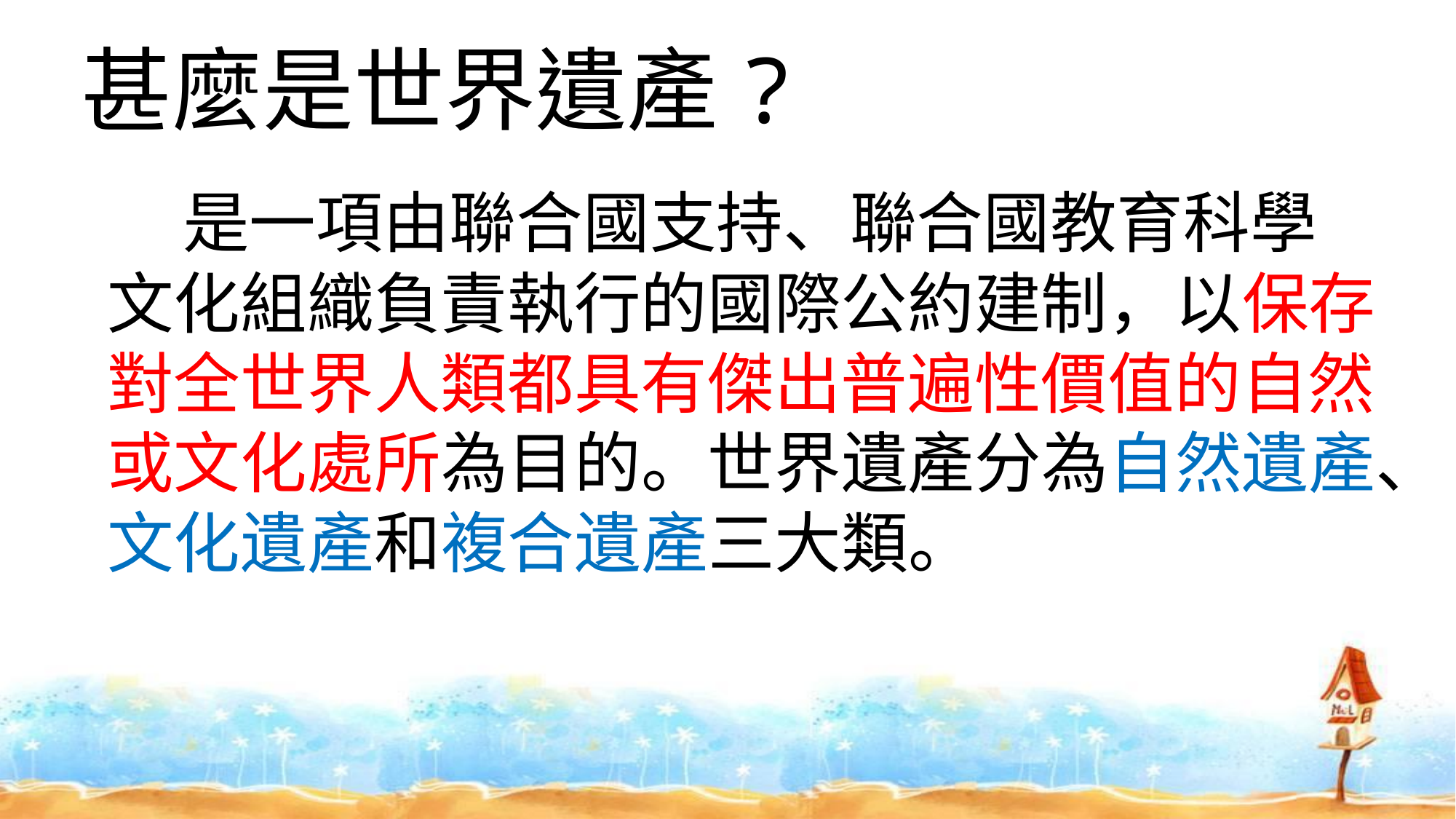

甚麼是世界遺產?
    是一項由聯合國支持、聯合國教育科學文化組織負責執行的國際公約建制，以保存對全世界人類都具有傑出普遍性價值的自然或文化處所為目的。世界遺產分為自然遺產、文化遺產和複合遺產三大類。